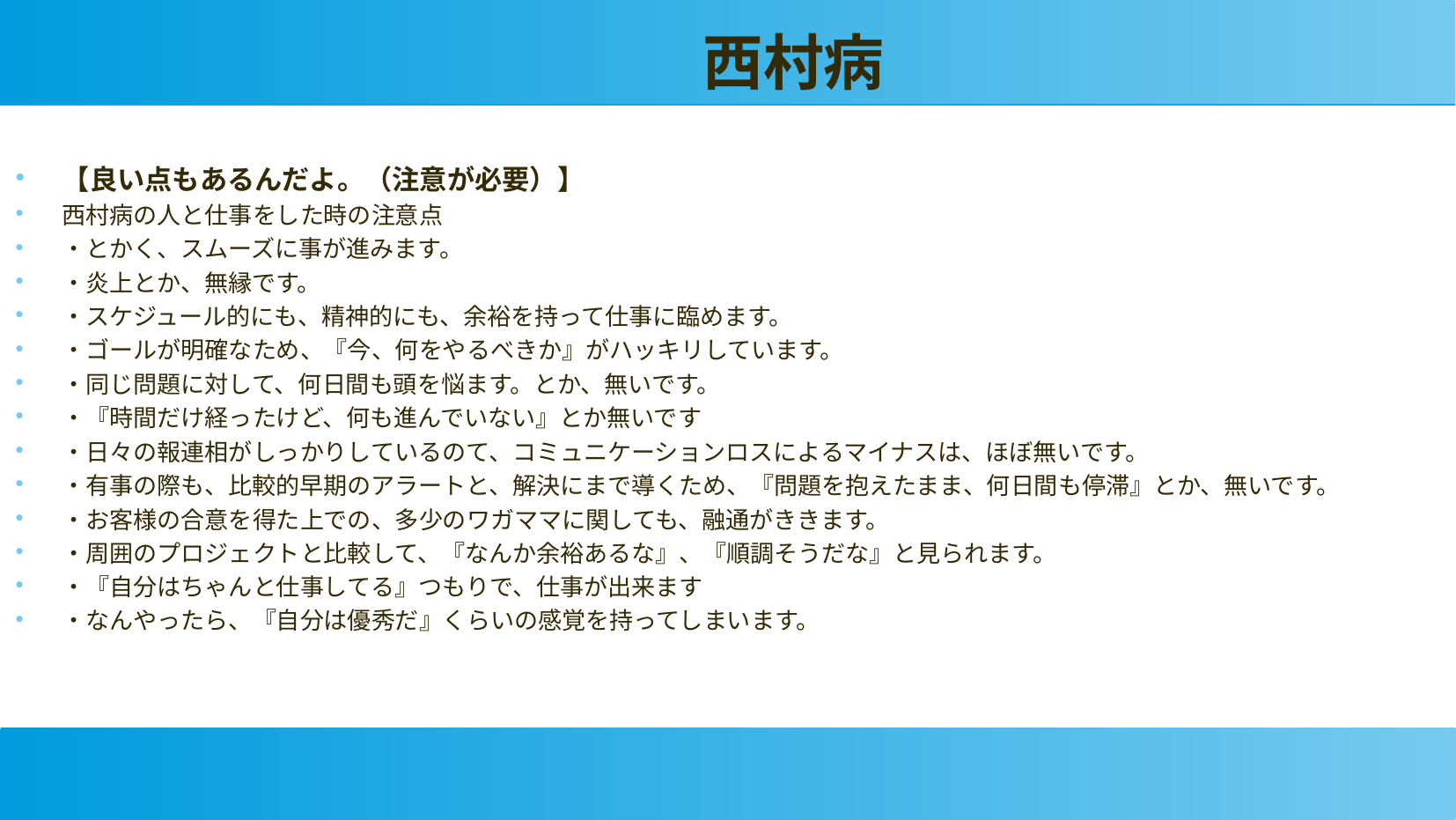

西村病

【良い点もあるんだよ。（注意が必要）】
西村病の人と仕事をした時の注意点
・とかく、スムーズに事が進みます。
・炎上とか、無縁です。
・スケジュール的にも、精神的にも、余裕を持って仕事に臨めます。
・ゴールが明確なため、『今、何をやるべきか』がハッキリしています。
・同じ問題に対して、何日間も頭を悩ます。とか、無いです。
・『時間だけ経ったけど、何も進んでいない』とか無いです
・日々の報連相がしっかりしているのて、コミュニケーションロスによるマイナスは、ほぼ無いです。
・有事の際も、比較的早期のアラートと、解決にまで導くため、『問題を抱えたまま、何日間も停滞』とか、無いです。
・お客様の合意を得た上での、多少のワガママに関しても、融通がききます。
・周囲のプロジェクトと比較して、『なんか余裕あるな』、『順調そうだな』と見られます。
・『自分はちゃんと仕事してる』つもりで、仕事が出来ます
・なんやったら、『自分は優秀だ』くらいの感覚を持ってしまいます。